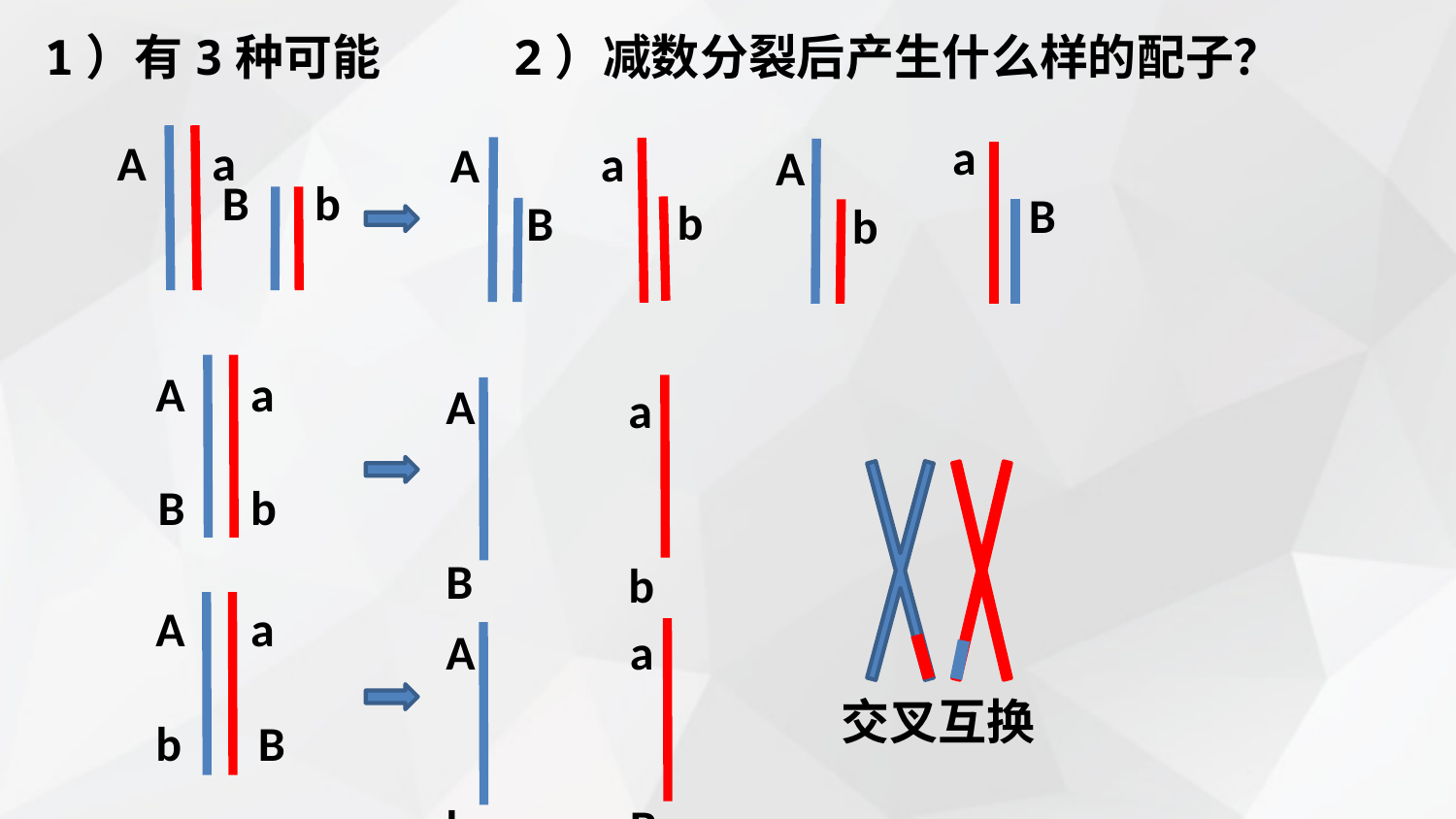

1）有3种可能
2）减数分裂后产生什么样的配子？
a
       B
A      a
B      b
a
       b
A
       B
A
       b

A      a
B      b

A

B
a

b

A      a
b       B
A

b
a

B
交叉互换